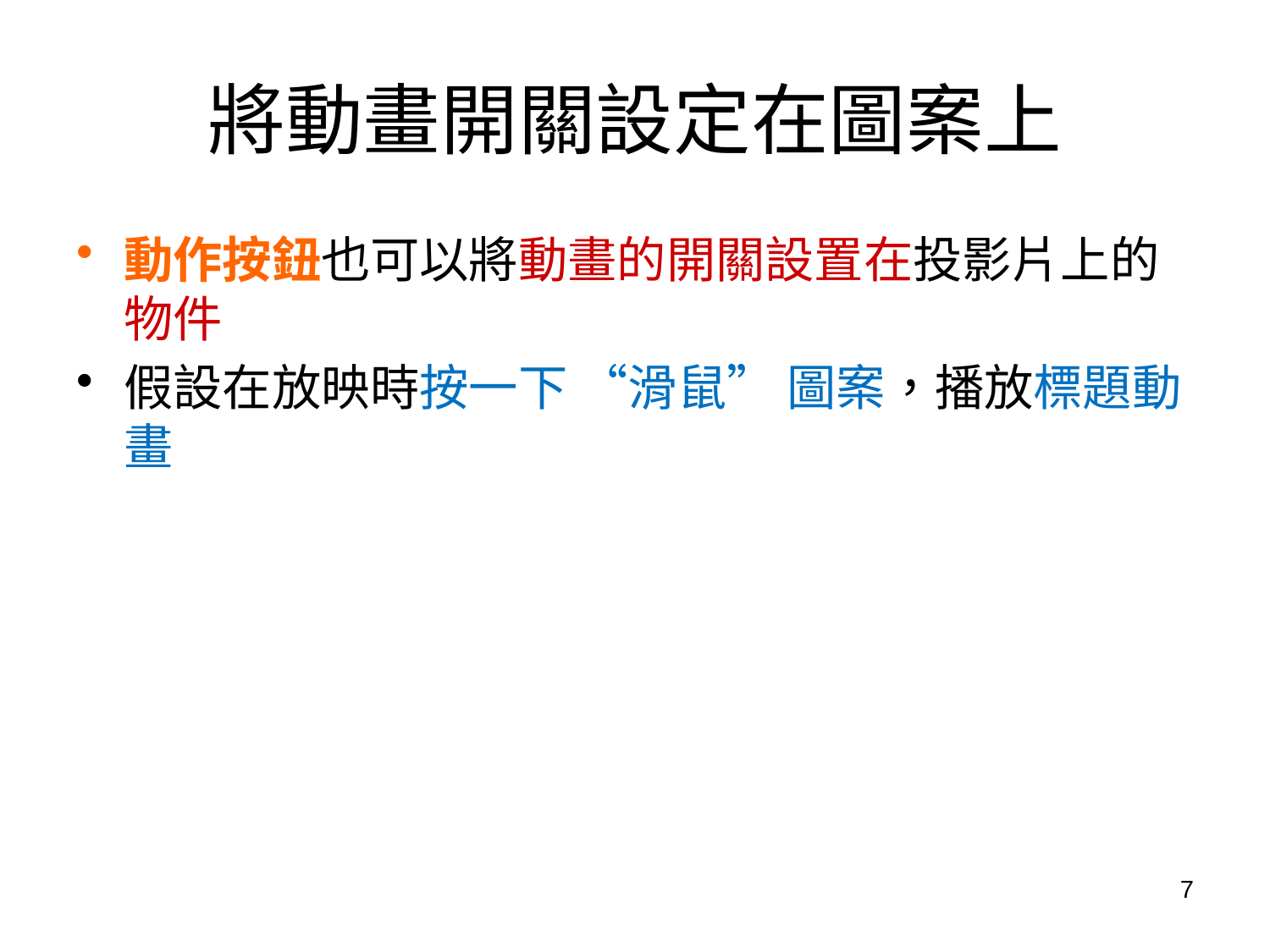

# 將動畫開關設定在圖案上
動作按鈕也可以將動畫的開關設置在投影片上的物件
假設在放映時按一下 “滑鼠” 圖案，播放標題動畫
7